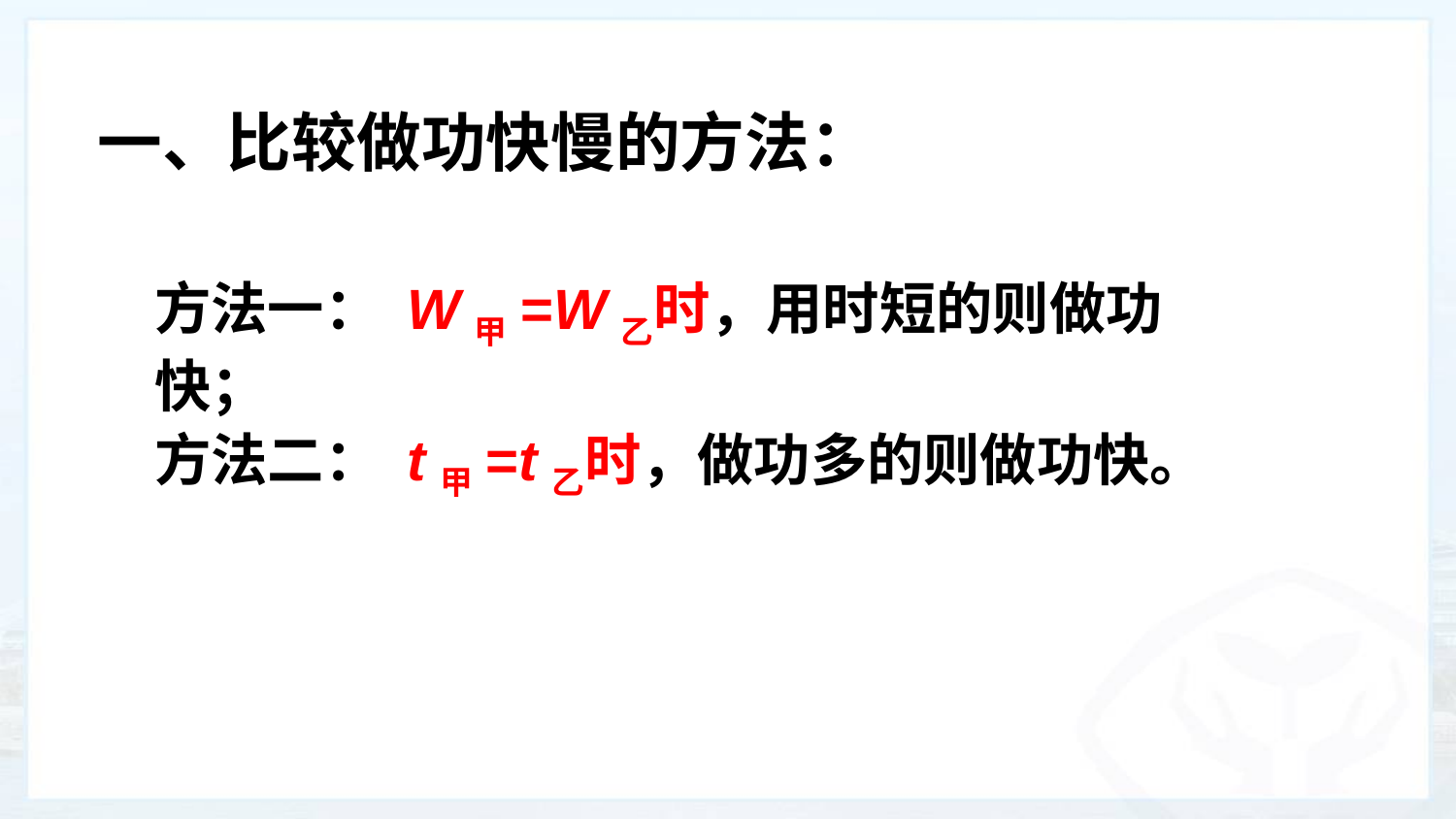

一、比较做功快慢的方法：
方法一： W甲=W乙时，用时短的则做功快；
方法二： t甲=t乙时，做功多的则做功快。